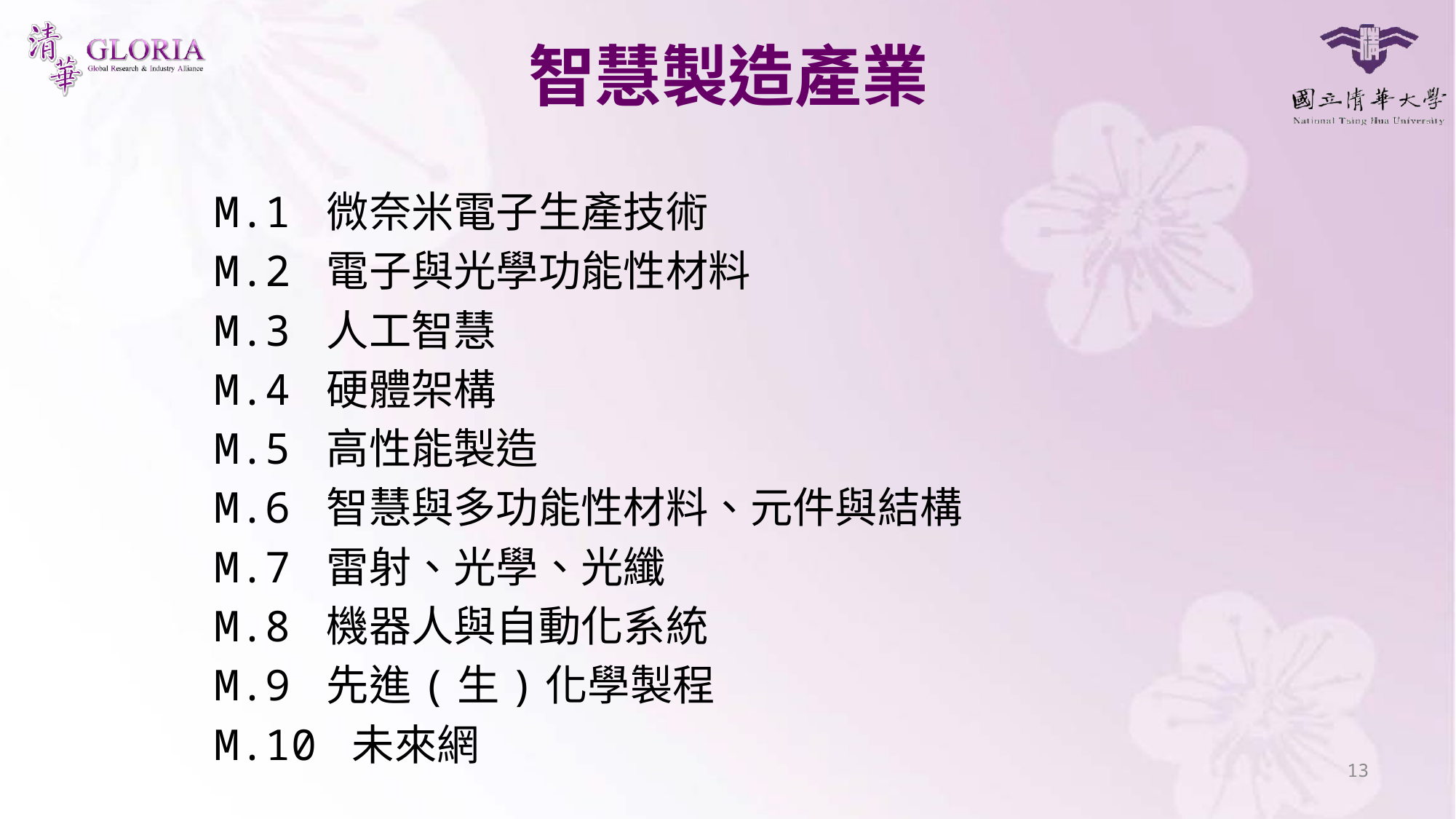

智慧製造產業
M.1 微奈米電子生產技術
M.2 電子與光學功能性材料
M.3 人工智慧
M.4 硬體架構
M.5 高性能製造
M.6 智慧與多功能性材料、元件與結構
M.7 雷射、光學、光纖
M.8 機器人與自動化系統
M.9 先進(生)化學製程
M.10 未來網
13